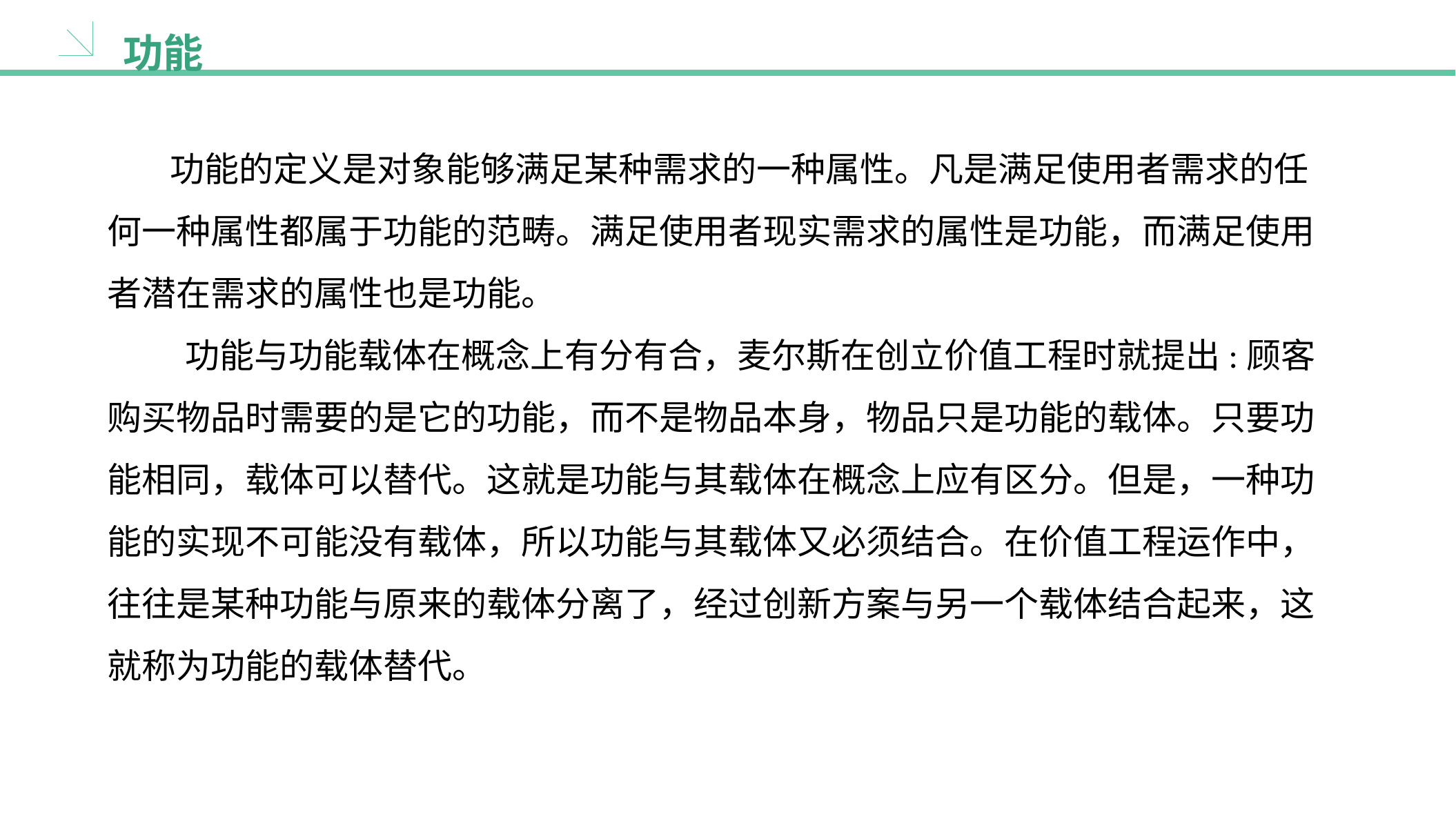

功能
       功能的定义是对象能够满足某种需求的一种属性。凡是满足使用者需求的任何一种属性都属于功能的范畴。满足使用者现实需求的属性是功能，而满足使用者潜在需求的属性也是功能。
         功能与功能载体在概念上有分有合，麦尔斯在创立价值工程时就提出:顾客购买物品时需要的是它的功能，而不是物品本身，物品只是功能的载体。只要功能相同，载体可以替代。这就是功能与其载体在概念上应有区分。但是，一种功能的实现不可能没有载体，所以功能与其载体又必须结合。在价值工程运作中，往往是某种功能与原来的载体分离了，经过创新方案与另一个载体结合起来，这就称为功能的载体替代。